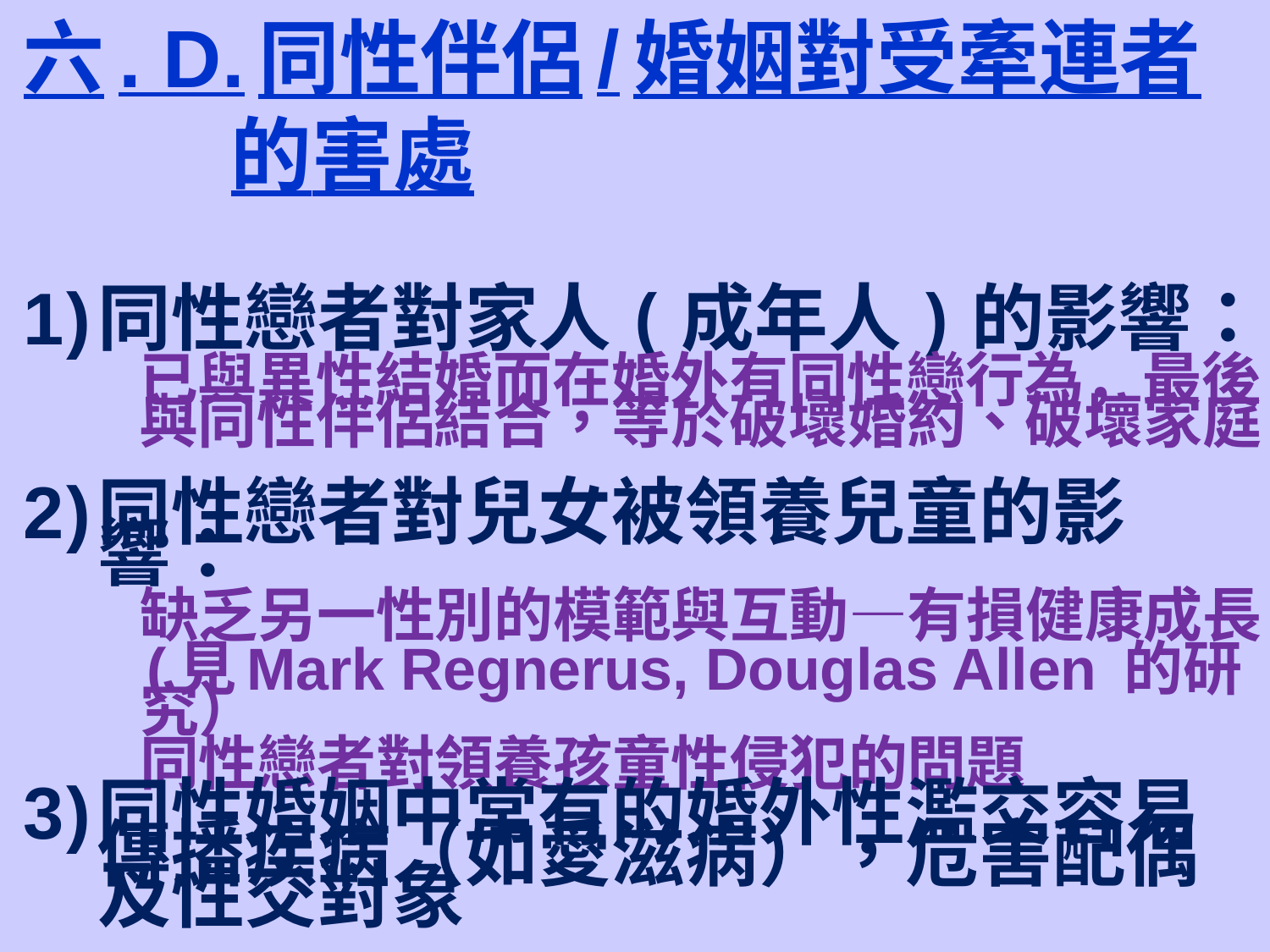

六. D.同性伴侶/婚姻對受牽連者的害處

同性戀者對家人(成年人)的影響：
已與異性結婚而在婚外有同性戀行為，最後與同性伴侶結合，等於破壞婚約、破壞家庭
同性戀者對兒女被領養兒童的影響：
	缺乏另一性別的模範與互動—有損健康成長
    (見Mark Regnerus, Douglas Allen 的研究）
	同性戀者對領養孩童性侵犯的問題
同性婚姻中常有的婚外性濫交容易傳播疾病（如愛滋病），危害配偶及性交對象